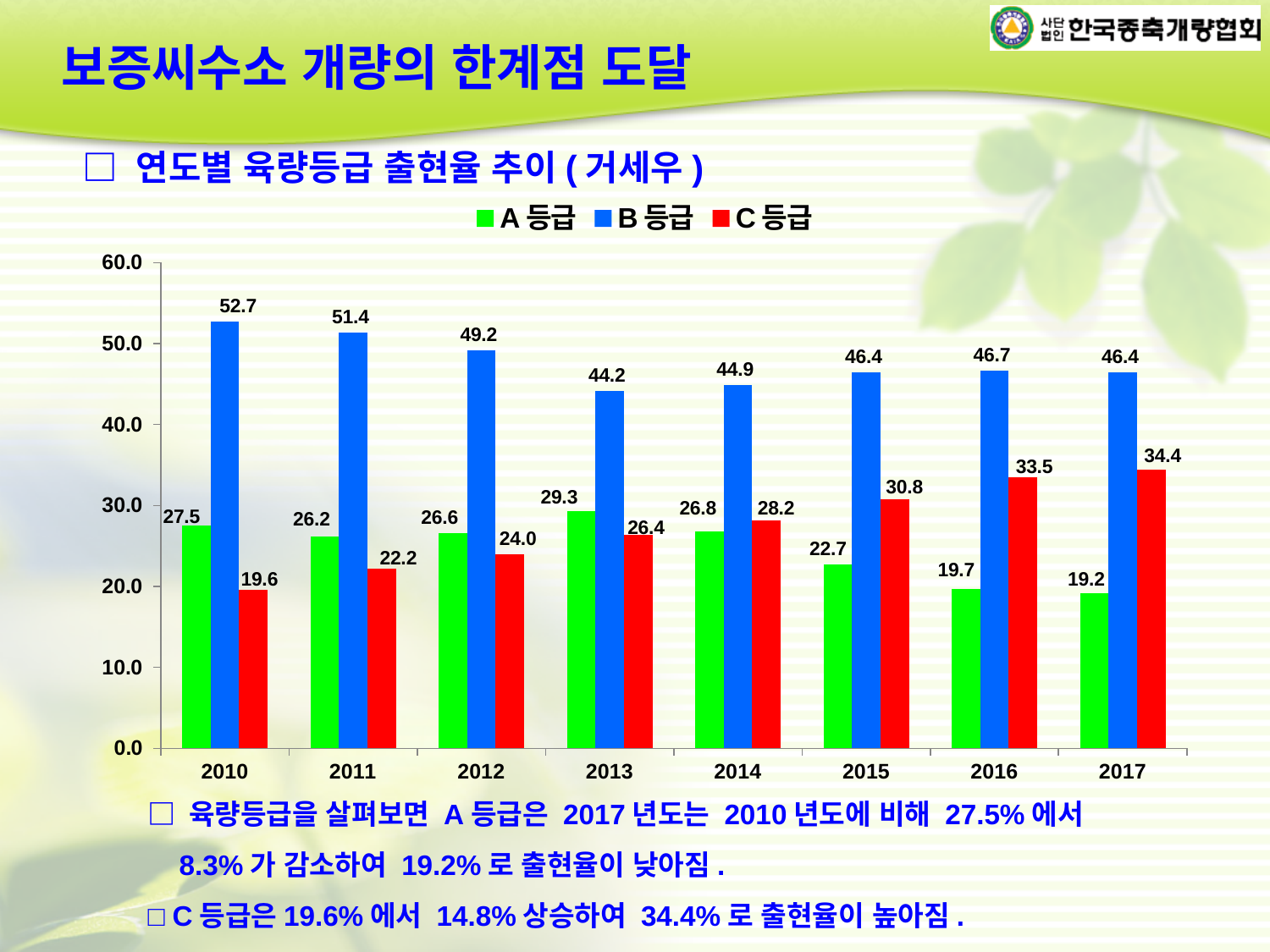

보증씨수소 개량의 한계점 도달
□ 연도별 육량등급 출현율 추이(거세우)

### Chart

| Category | A등급 | B등급 | C등급 |
|---|---|---|---|
| 2010 | 27.5 | 52.7 | 19.6 |
| 2011 | 26.2 | 51.4 | 22.2 |
| 2012 | 26.6 | 49.2 | 24.0 |
| 2013 | 29.3 | 44.2 | 26.4 |
| 2014 | 26.8 | 44.9 | 28.2 |
| 2015 | 22.7 | 46.4 | 30.8 |
| 2016 | 19.7 | 46.7 | 33.5 |
| 2017 | 19.2 | 46.4 | 34.4 |
□ 육량등급을 살펴보면 A등급은 2017년도는 2010년도에 비해 27.5%에서
    8.3%가 감소하여 19.2%로 출현율이 낮아짐.
□ C등급은19.6%에서 14.8%상승하여 34.4%로 출현율이 높아짐.